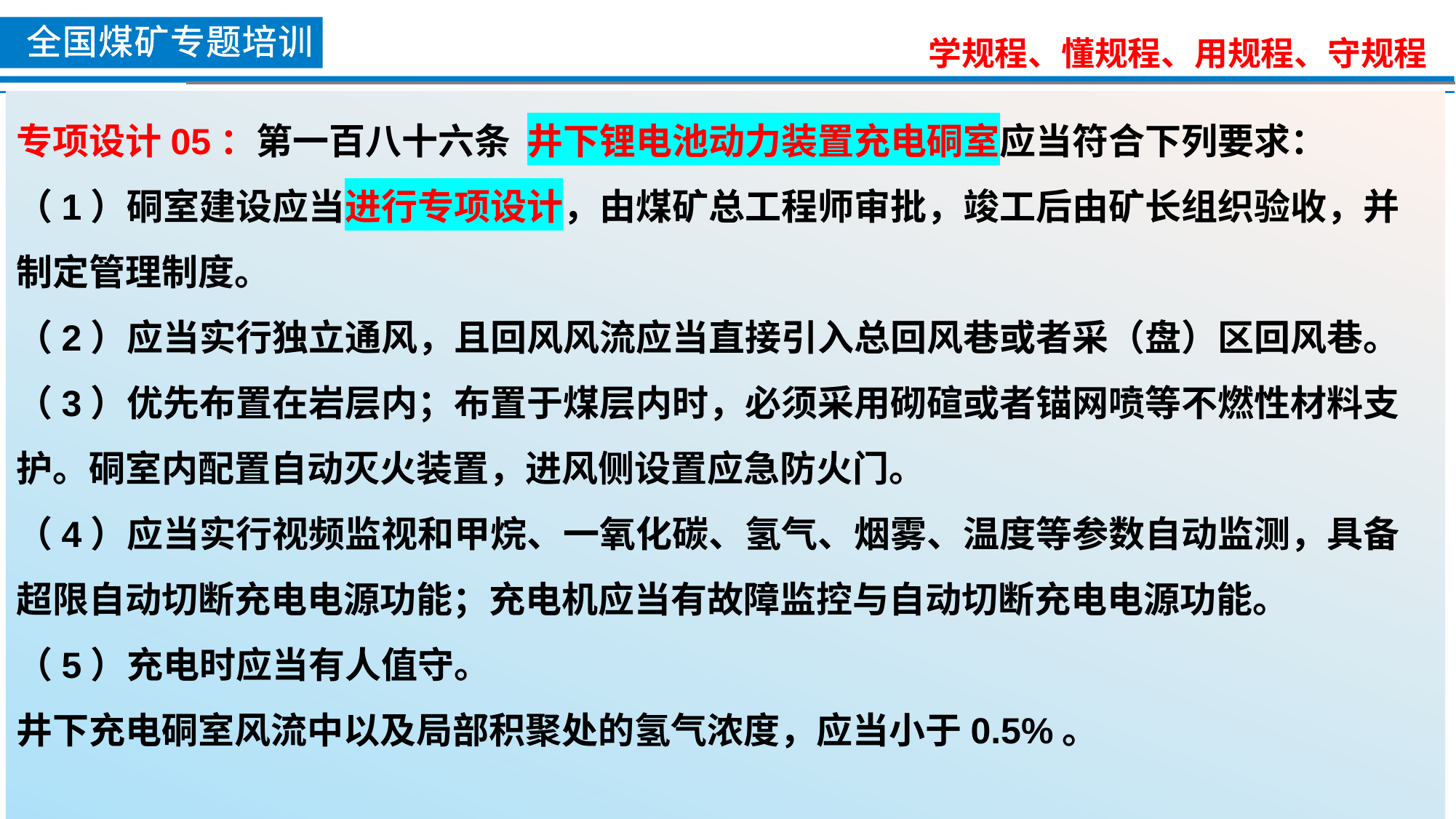

专项设计05：第一百八十六条  井下锂电池动力装置充电硐室应当符合下列要求：
（1）硐室建设应当进行专项设计，由煤矿总工程师审批，竣工后由矿长组织验收，并制定管理制度。
（2）应当实行独立通风，且回风风流应当直接引入总回风巷或者采（盘）区回风巷。
（3）优先布置在岩层内；布置于煤层内时，必须采用砌碹或者锚网喷等不燃性材料支护。硐室内配置自动灭火装置，进风侧设置应急防火门。
（4）应当实行视频监视和甲烷、一氧化碳、氢气、烟雾、温度等参数自动监测，具备超限自动切断充电电源功能；充电机应当有故障监控与自动切断充电电源功能。
（5）充电时应当有人值守。
井下充电硐室风流中以及局部积聚处的氢气浓度，应当小于0.5%。